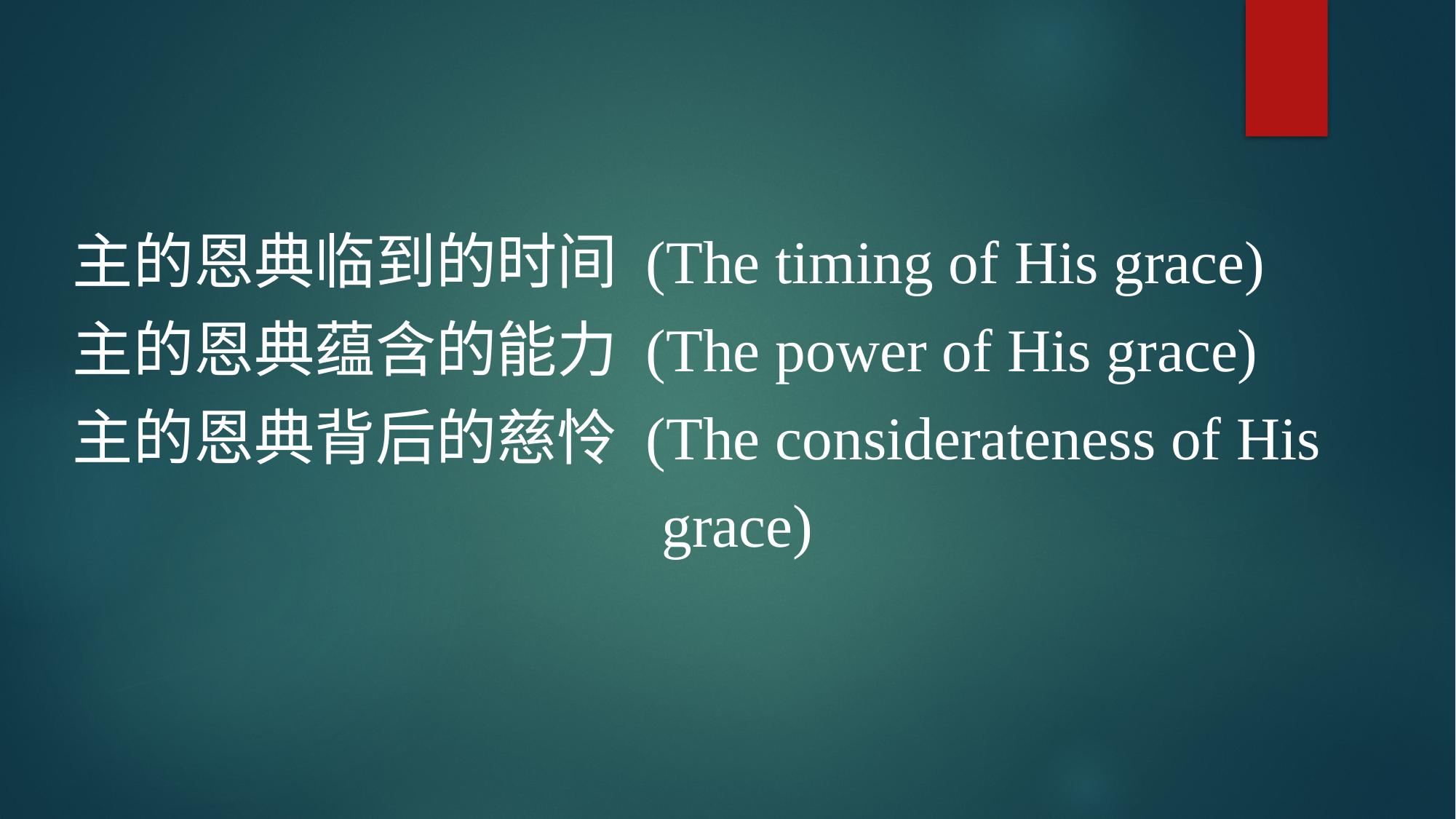

主的恩典临到的时间 (The timing of His grace)
主的恩典蕴含的能力 (The power of His grace)
主的恩典背后的慈怜 (The considerateness of His
                                       grace)